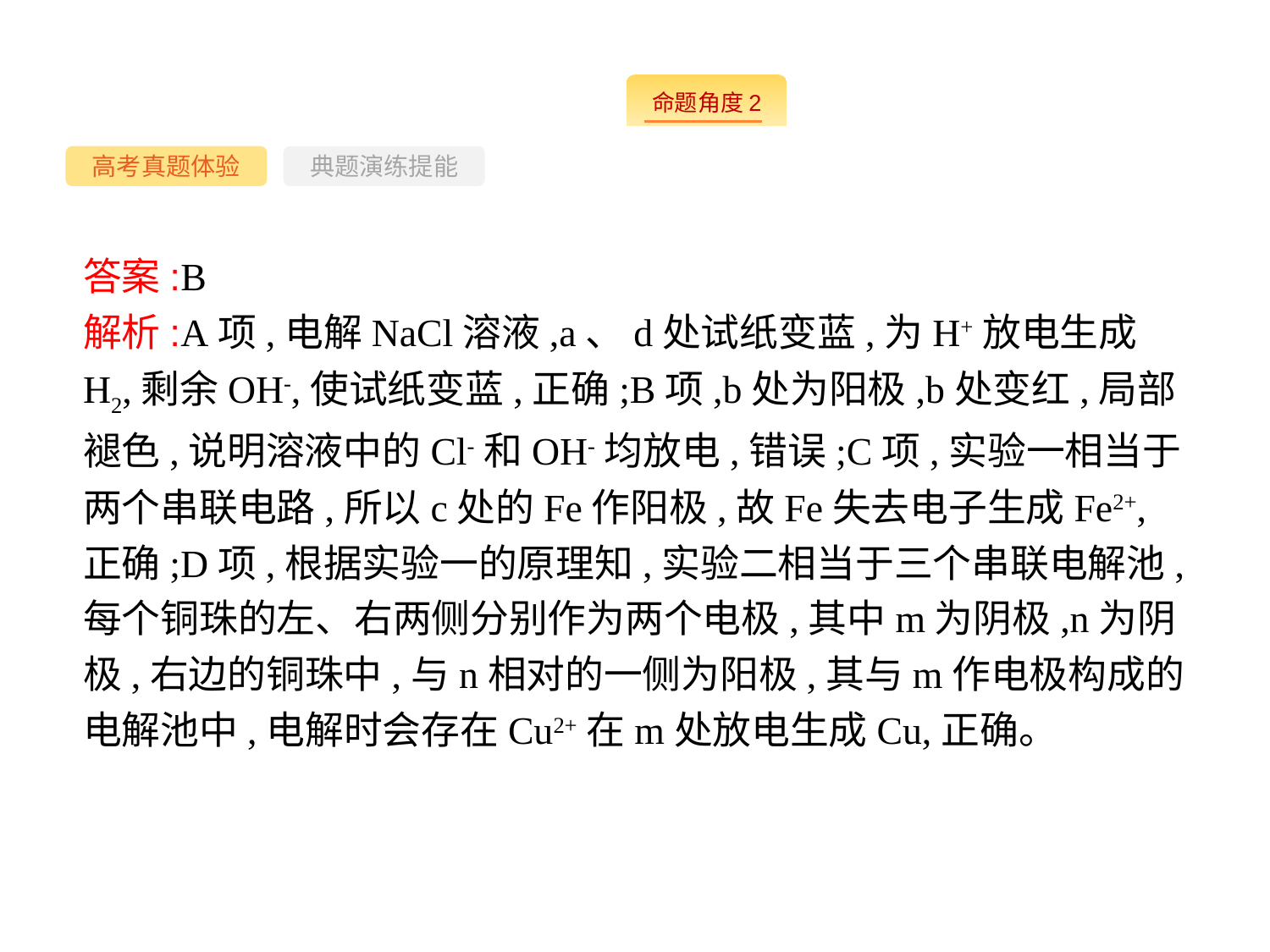

-4-
高考真题体验
典题演练提能
答案:B
解析:A项,电解NaCl溶液,a、d处试纸变蓝,为H+放电生成H2,剩余OH-,使试纸变蓝,正确;B项,b处为阳极,b处变红,局部褪色,说明溶液中的Cl-和OH-均放电,错误;C项,实验一相当于两个串联电路,所以c处的Fe作阳极,故Fe失去电子生成Fe2+,正确;D项,根据实验一的原理知,实验二相当于三个串联电解池,每个铜珠的左、右两侧分别作为两个电极,其中m为阴极,n为阴极,右边的铜珠中,与n相对的一侧为阳极,其与m作电极构成的电解池中,电解时会存在Cu2+在m处放电生成Cu,正确。